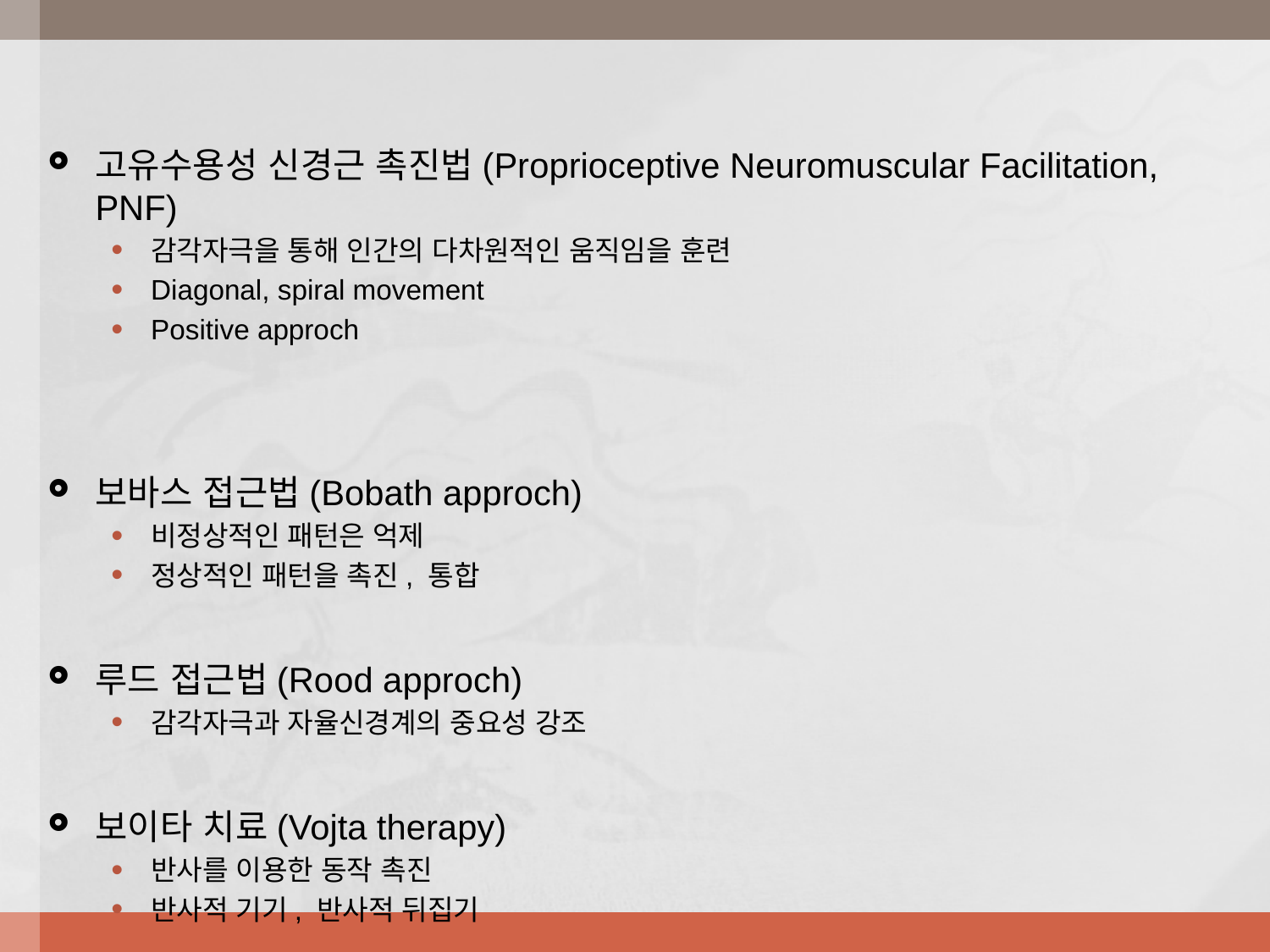

고유수용성 신경근 촉진법(Proprioceptive Neuromuscular Facilitation, PNF)
감각자극을 통해 인간의 다차원적인 움직임을 훈련
Diagonal, spiral movement
Positive approch

보바스 접근법(Bobath approch)
비정상적인 패턴은 억제
정상적인 패턴을 촉진, 통합

루드 접근법(Rood approch)
감각자극과 자율신경계의 중요성 강조

보이타 치료(Vojta therapy)
반사를 이용한 동작 촉진
반사적 기기, 반사적 뒤집기